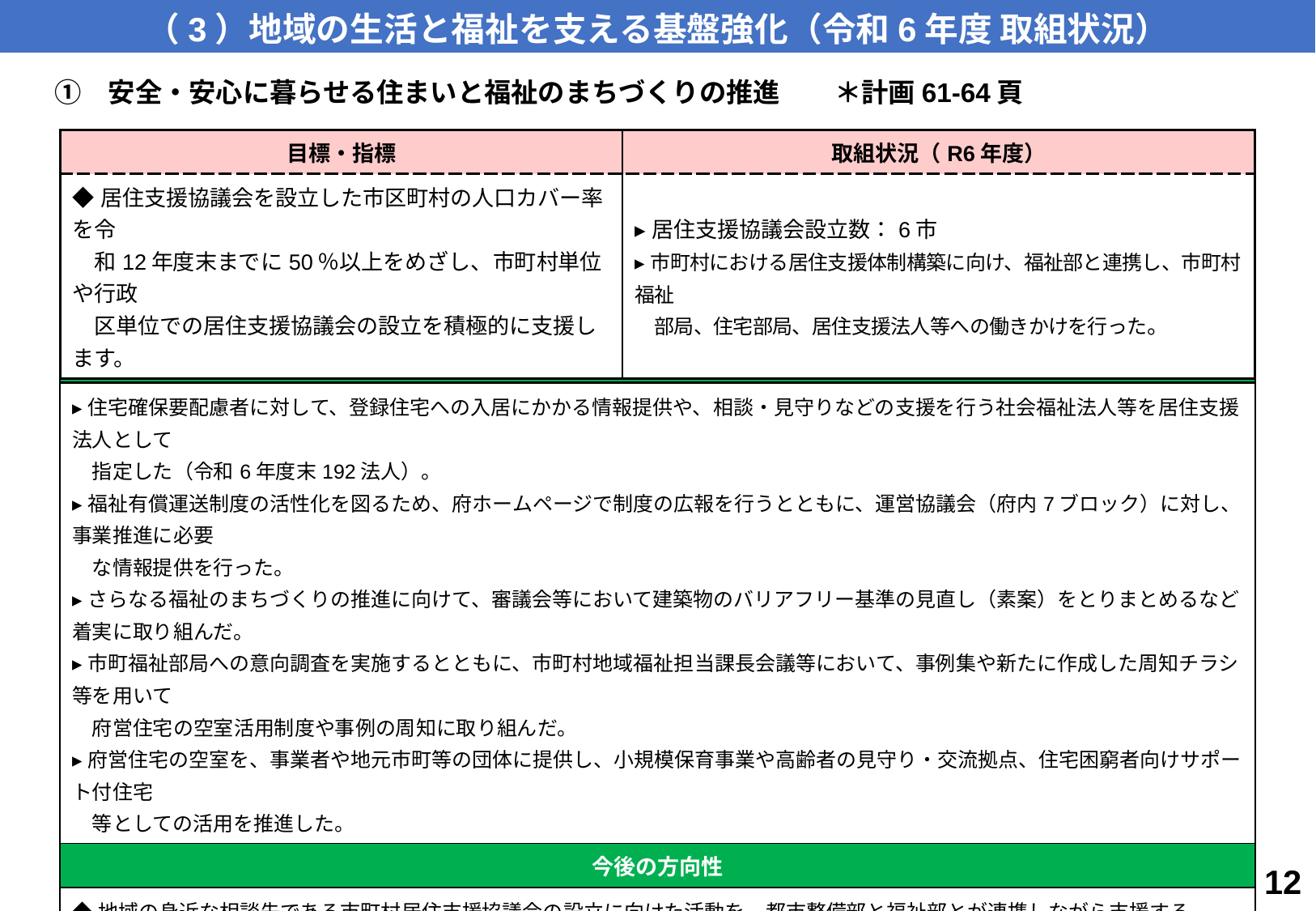

（3）地域の生活と福祉を支える基盤強化（令和6年度 取組状況）
　①　安全・安心に暮らせる住まいと福祉のまちづくりの推進　　＊計画61-64頁
| 目標・指標 | 取組状況（R6年度） |
| --- | --- |
| ◆居住支援協議会を設立した市区町村の人口カバー率を令 　和12年度末までに50％以上をめざし、市町村単位や行政 　区単位での居住支援協議会の設立を積極的に支援します。 | ▸居住支援協議会設立数：6市 ▸市町村における居住支援体制構築に向け、福祉部と連携し、市町村福祉 　部局、住宅部局、居住支援法人等への働きかけを行った。 |
| 主な取組（R6年度） |
| --- |
| ▸住宅確保要配慮者に対して、登録住宅への入居にかかる情報提供や、相談・見守りなどの支援を行う社会福祉法人等を居住支援法人として 　指定した（令和6年度末192法人）。 ▸福祉有償運送制度の活性化を図るため、府ホームページで制度の広報を行うとともに、運営協議会（府内7ブロック）に対し、事業推進に必要 　な情報提供を行った。 ▸さらなる福祉のまちづくりの推進に向けて、審議会等において建築物のバリアフリー基準の見直し（素案）をとりまとめるなど着実に取り組んだ。 ▸市町福祉部局への意向調査を実施するとともに、市町村地域福祉担当課長会議等において、事例集や新たに作成した周知チラシ等を用いて 　府営住宅の空室活用制度や事例の周知に取り組んだ。 ▸府営住宅の空室を、事業者や地元市町等の団体に提供し、小規模保育事業や高齢者の見守り・交流拠点、住宅困窮者向けサポート付住宅 　等としての活用を推進した。 |
| 今後の方向性 |
| ◆地域の身近な相談先である市町村居住支援協議会の設立に向けた活動を、都市整備部と福祉部とが連携しながら支援する。 ◆改正住宅セーフティネット法の施行も踏まえて、引き続き居住支援法人による地域のニーズに対応した効果的な居住支援の取組の促進を行う。 ◆引き続き、府ホームページの充実を図り、福祉有償運送制度の広報に努める。 ◆市町等に対して、周知を行い、府営住宅の空室活用の実現に向けた取組みを促進し、地域住民へのサービス等の充実を図る。 |
12